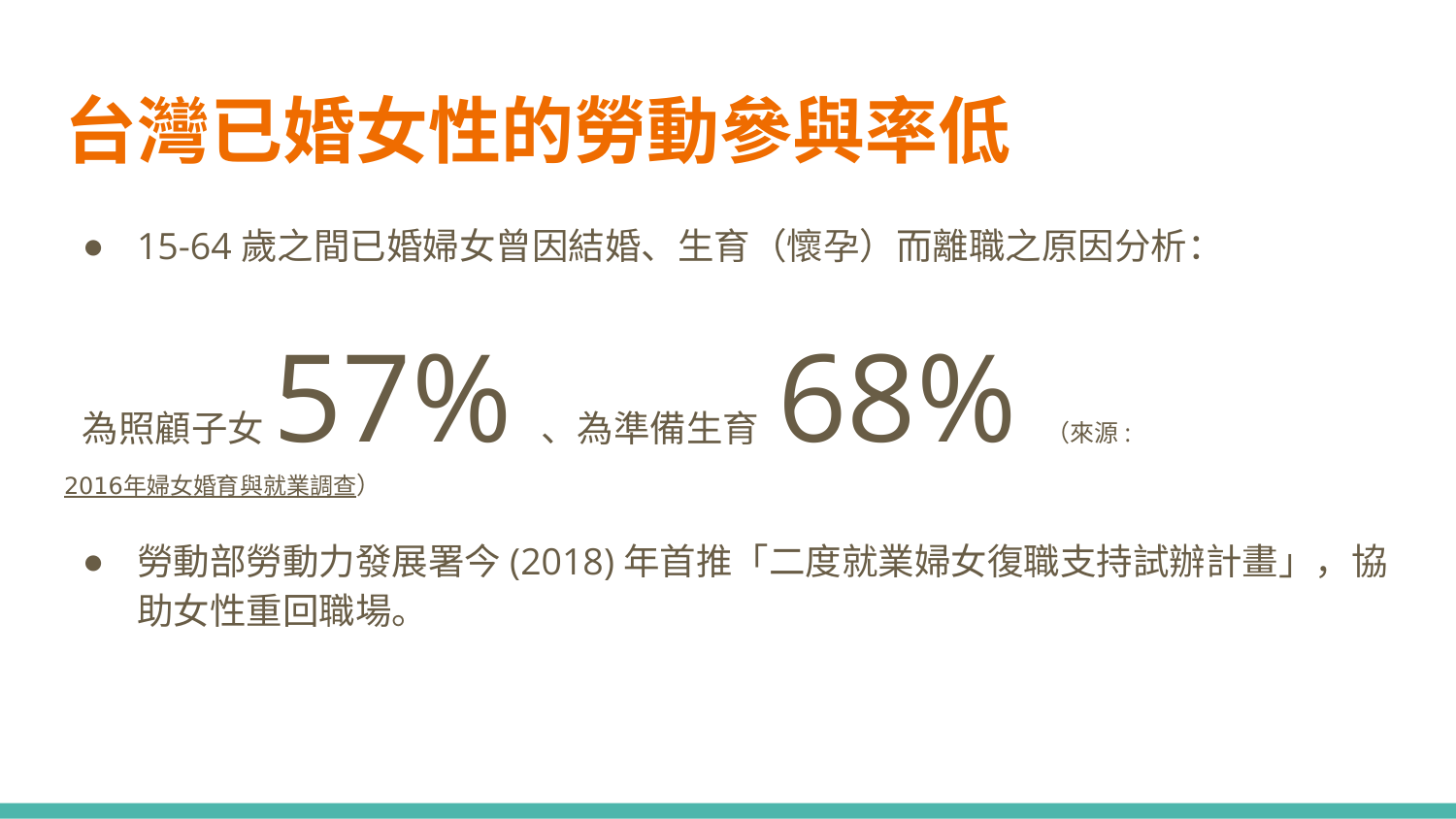

# 台灣已婚女性的勞動參與率低
15-64歲之間已婚婦女曾因結婚、生育（懷孕）而離職之原因分析：
 為照顧子女57%、為準備生育 68%（來源: 2016年婦女婚育與就業調查）
勞動部勞動力發展署今(2018)年首推「二度就業婦女復職支持試辦計畫」，協助女性重回職場。